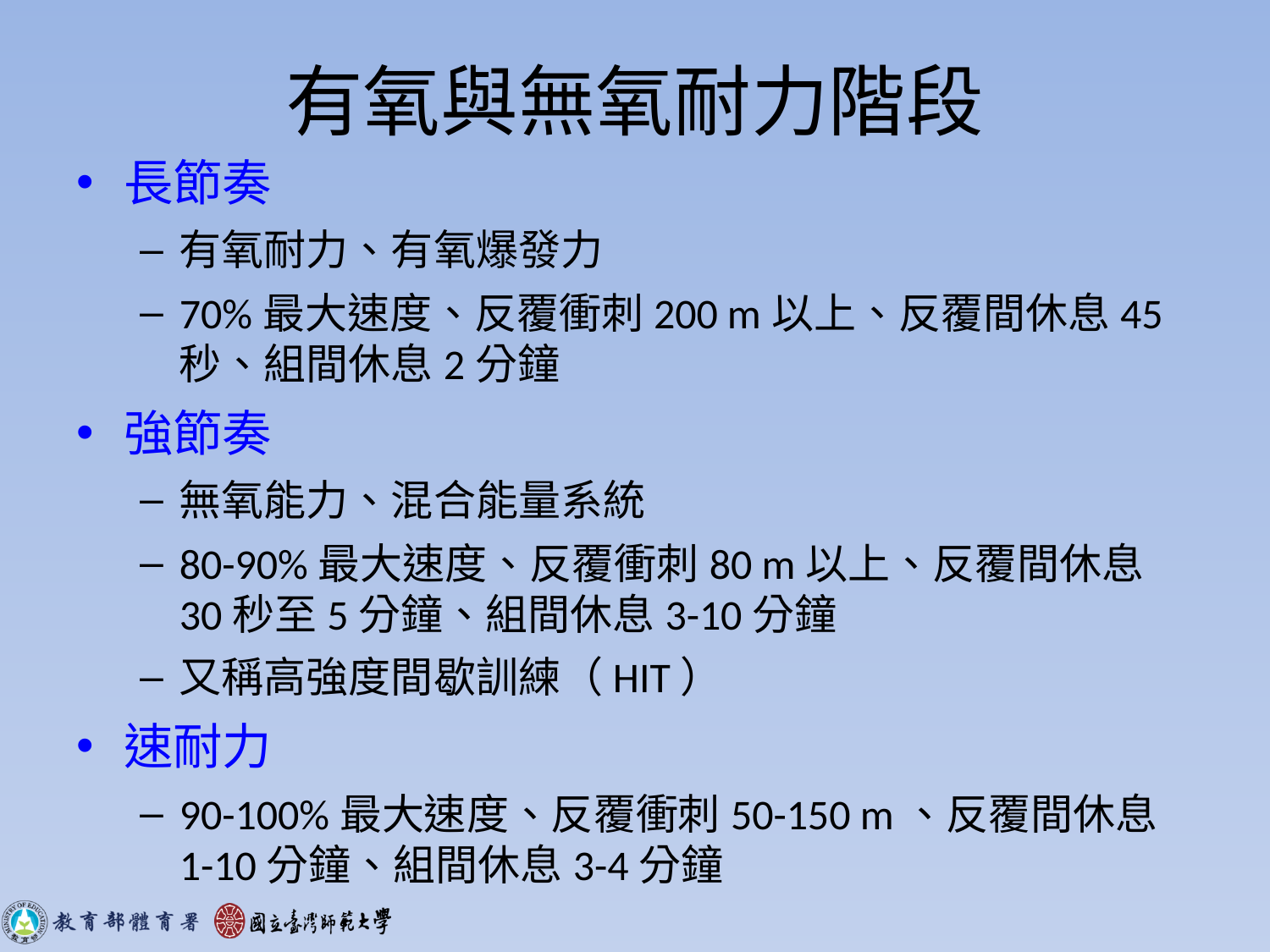

# 有氧與無氧耐力階段
長節奏
有氧耐力、有氧爆發力
70%最大速度、反覆衝刺200 m以上、反覆間休息45秒、組間休息2分鐘
強節奏
無氧能力、混合能量系統
80-90%最大速度、反覆衝刺80 m以上、反覆間休息30秒至5分鐘、組間休息3-10分鐘
又稱高強度間歇訓練（HIT）
速耐力
90-100%最大速度、反覆衝刺50-150 m、反覆間休息1-10分鐘、組間休息3-4分鐘